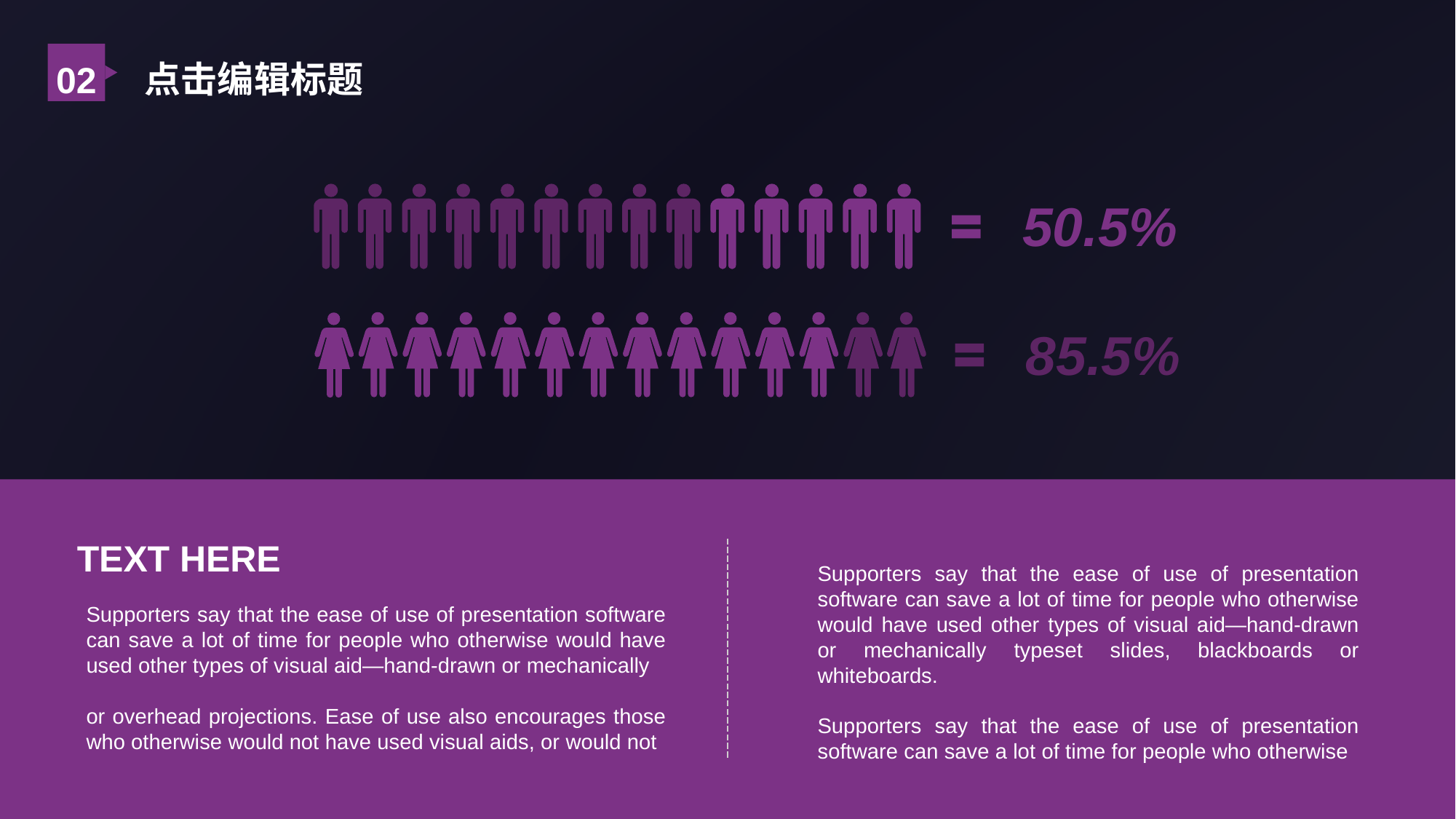

点击编辑标题
02

50.5%

85.5%

TEXT HERE
Supporters say that the ease of use of presentation software can save a lot of time for people who otherwise would have used other types of visual aid—hand-drawn or mechanically typeset slides, blackboards or whiteboards.

Supporters say that the ease of use of presentation software can save a lot of time for people who otherwise
Supporters say that the ease of use of presentation software can save a lot of time for people who otherwise would have used other types of visual aid—hand-drawn or mechanically

or overhead projections. Ease of use also encourages those who otherwise would not have used visual aids, or would not